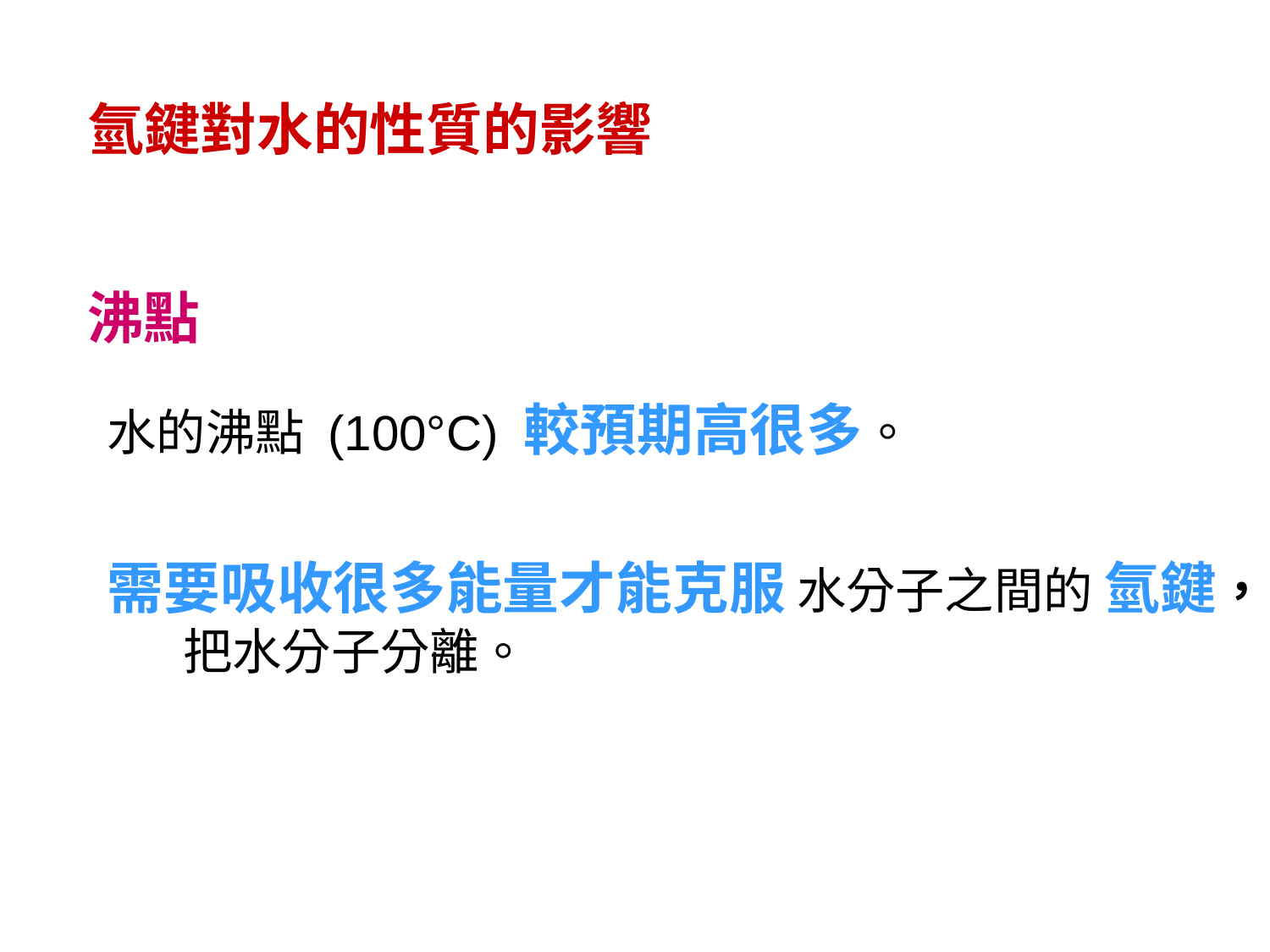

氫鍵對水的性質的影響
沸點
水的沸點 (100°C) 較預期高很多。
需要吸收很多能量才能克服 水分子之間的 氫鍵，把水分子分離。